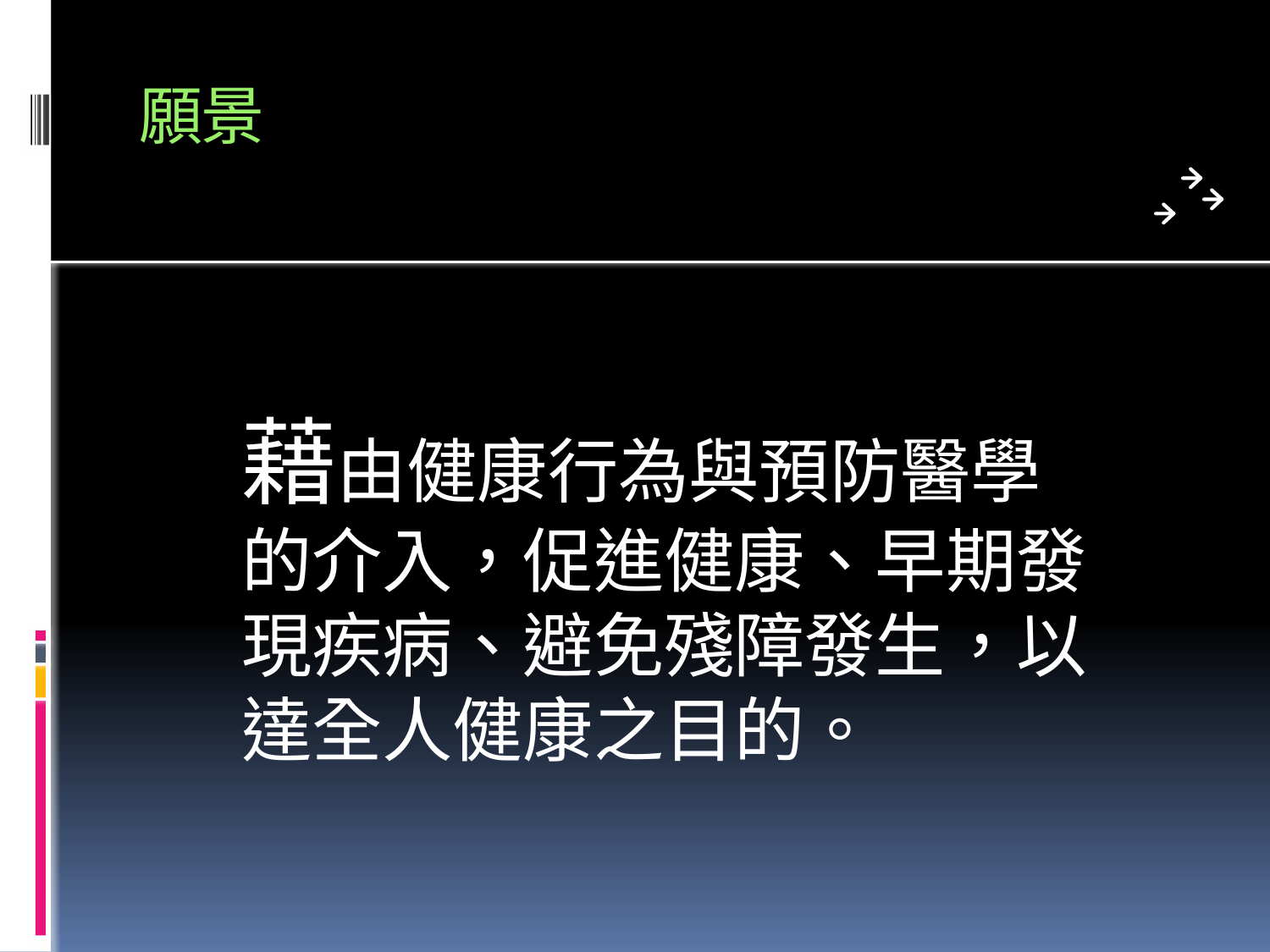

# 願景
藉由健康行為與預防醫學的介入，促進健康、早期發現疾病、避免殘障發生，以達全人健康之目的。